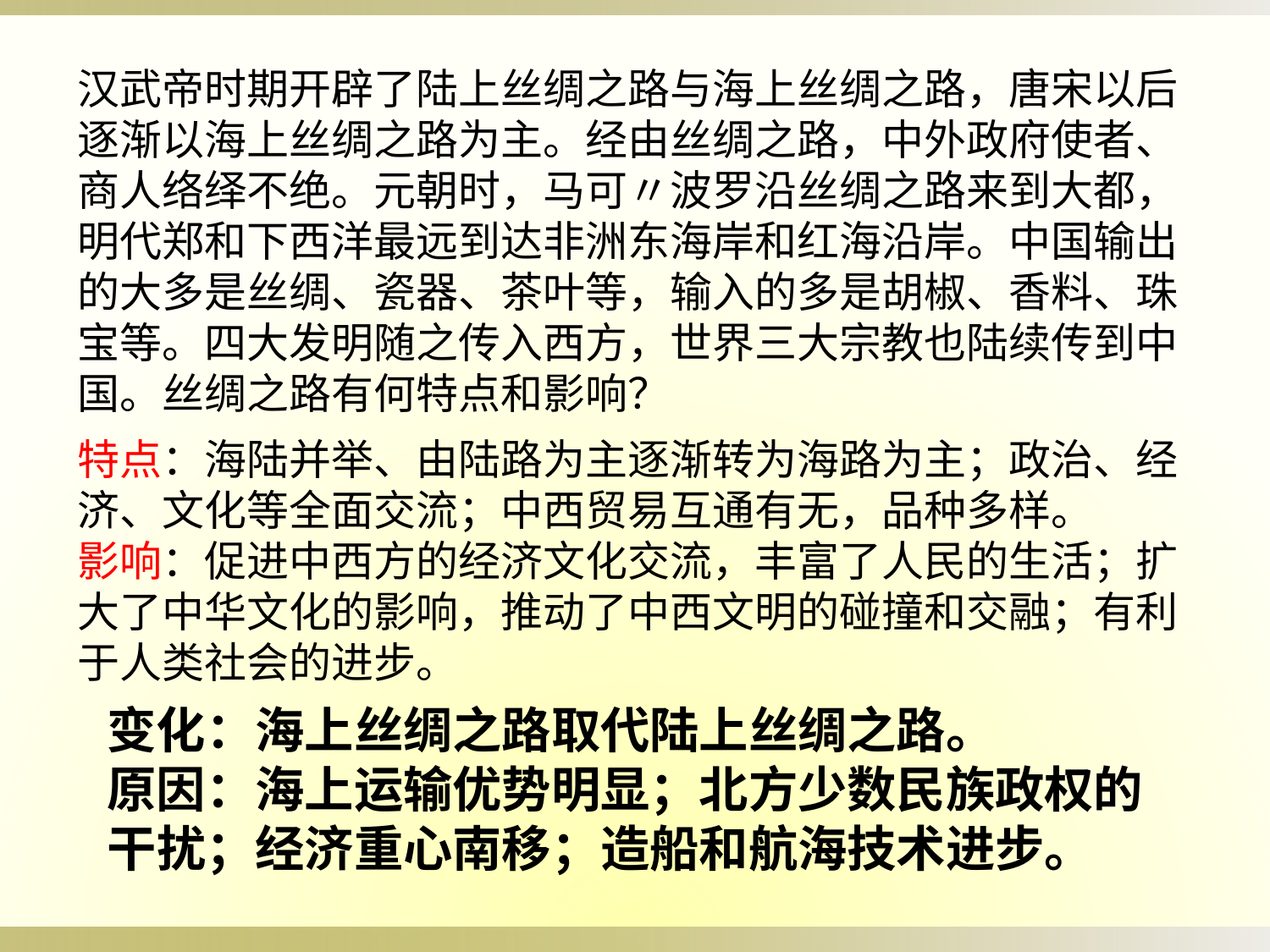

汉武帝时期开辟了陆上丝绸之路与海上丝绸之路，唐宋以后逐渐以海上丝绸之路为主。经由丝绸之路，中外政府使者、商人络绎不绝。元朝时，马可〃波罗沿丝绸之路来到大都，明代郑和下西洋最远到达非洲东海岸和红海沿岸。中国输出的大多是丝绸、瓷器、茶叶等，输入的多是胡椒、香料、珠宝等。四大发明随之传入西方，世界三大宗教也陆续传到中国。丝绸之路有何特点和影响？
特点：海陆并举、由陆路为主逐渐转为海路为主；政治、经济、文化等全面交流；中西贸易互通有无，品种多样。
影响：促进中西方的经济文化交流，丰富了人民的生活；扩大了中华文化的影响，推动了中西文明的碰撞和交融；有利于人类社会的进步。
变化：海上丝绸之路取代陆上丝绸之路。
原因：海上运输优势明显；北方少数民族政权的干扰；经济重心南移；造船和航海技术进步。